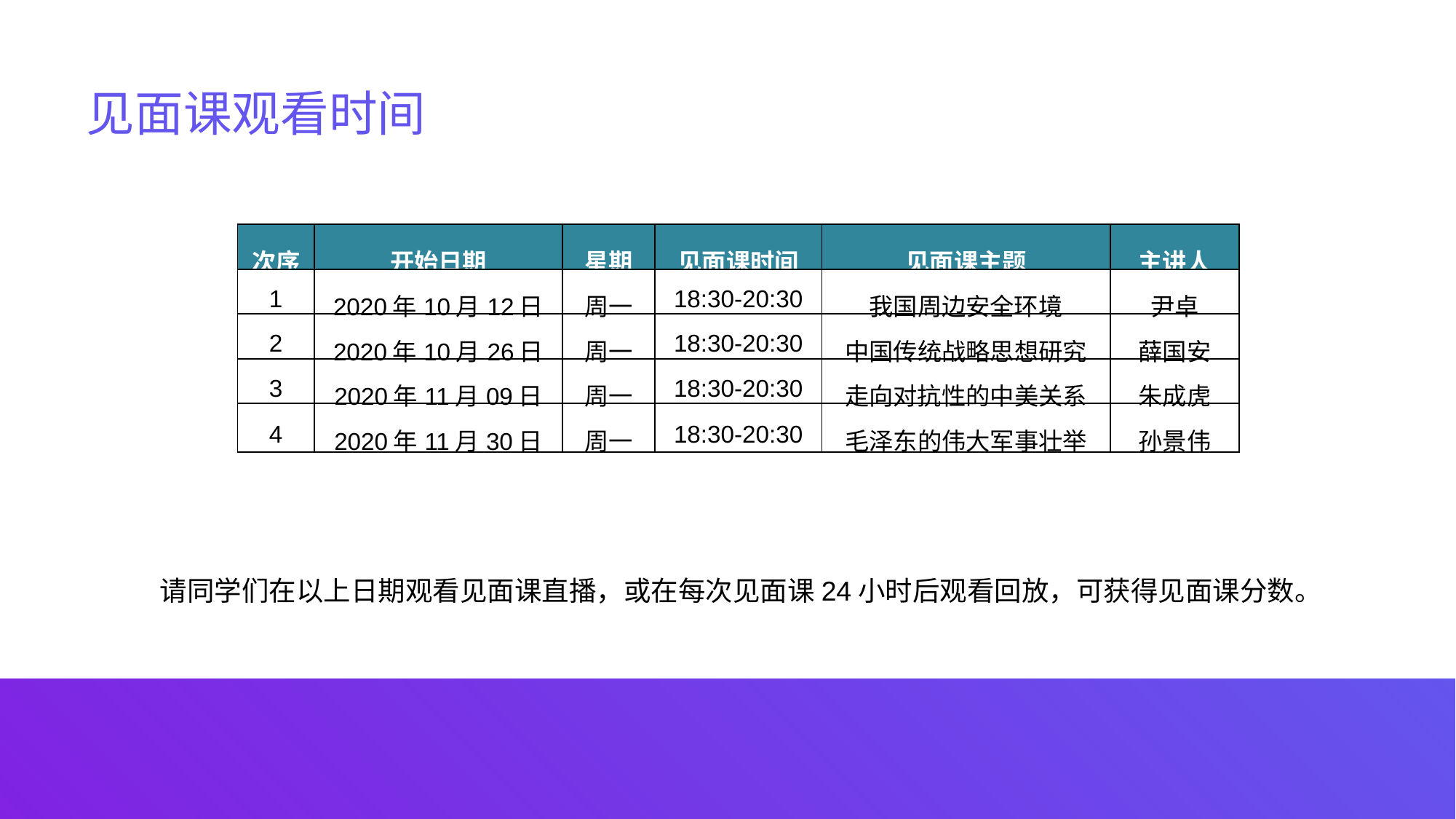

见面课观看时间
| 次序 | 开始日期 | 星期 | 见面课时间 | 见面课主题 | 主讲人 |
| --- | --- | --- | --- | --- | --- |
| 1 | 2020年10月12日 | 周一 | 18:30-20:30 | 我国周边安全环境 | 尹卓 |
| 2 | 2020年10月26日 | 周一 | 18:30-20:30 | 中国传统战略思想研究 | 薛国安 |
| 3 | 2020年11月09日 | 周一 | 18:30-20:30 | 走向对抗性的中美关系 | 朱成虎 |
| 4 | 2020年11月30日 | 周一 | 18:30-20:30 | 毛泽东的伟大军事壮举 | 孙景伟 |
请同学们在以上日期观看见面课直播，或在每次见面课24小时后观看回放，可获得见面课分数。